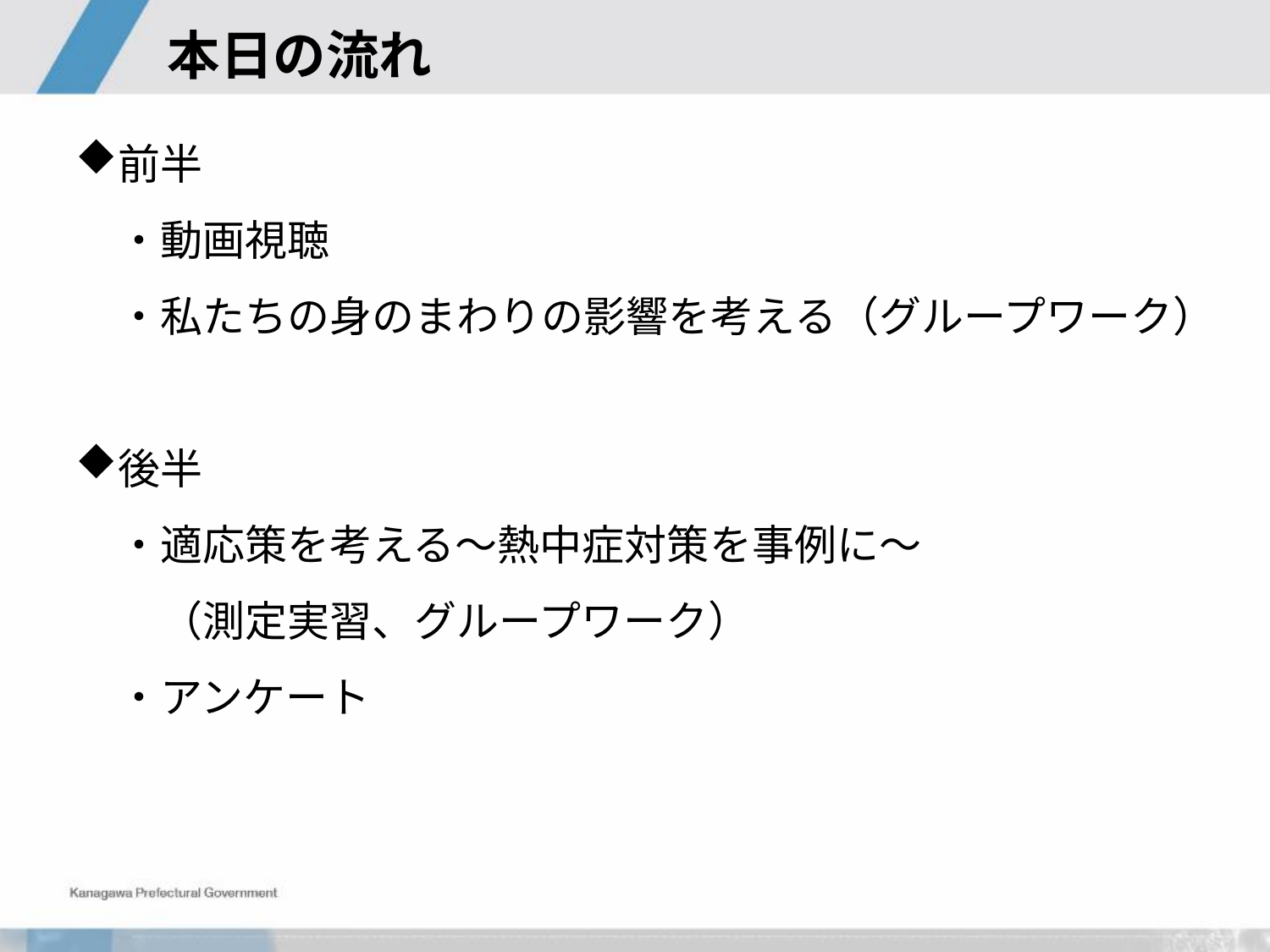

# 本日の流れ
前半
　・動画視聴
　・私たちの身のまわりの影響を考える（グループワーク）

後半
　・適応策を考える～熱中症対策を事例に～
　　（測定実習、グループワーク）
　・アンケート